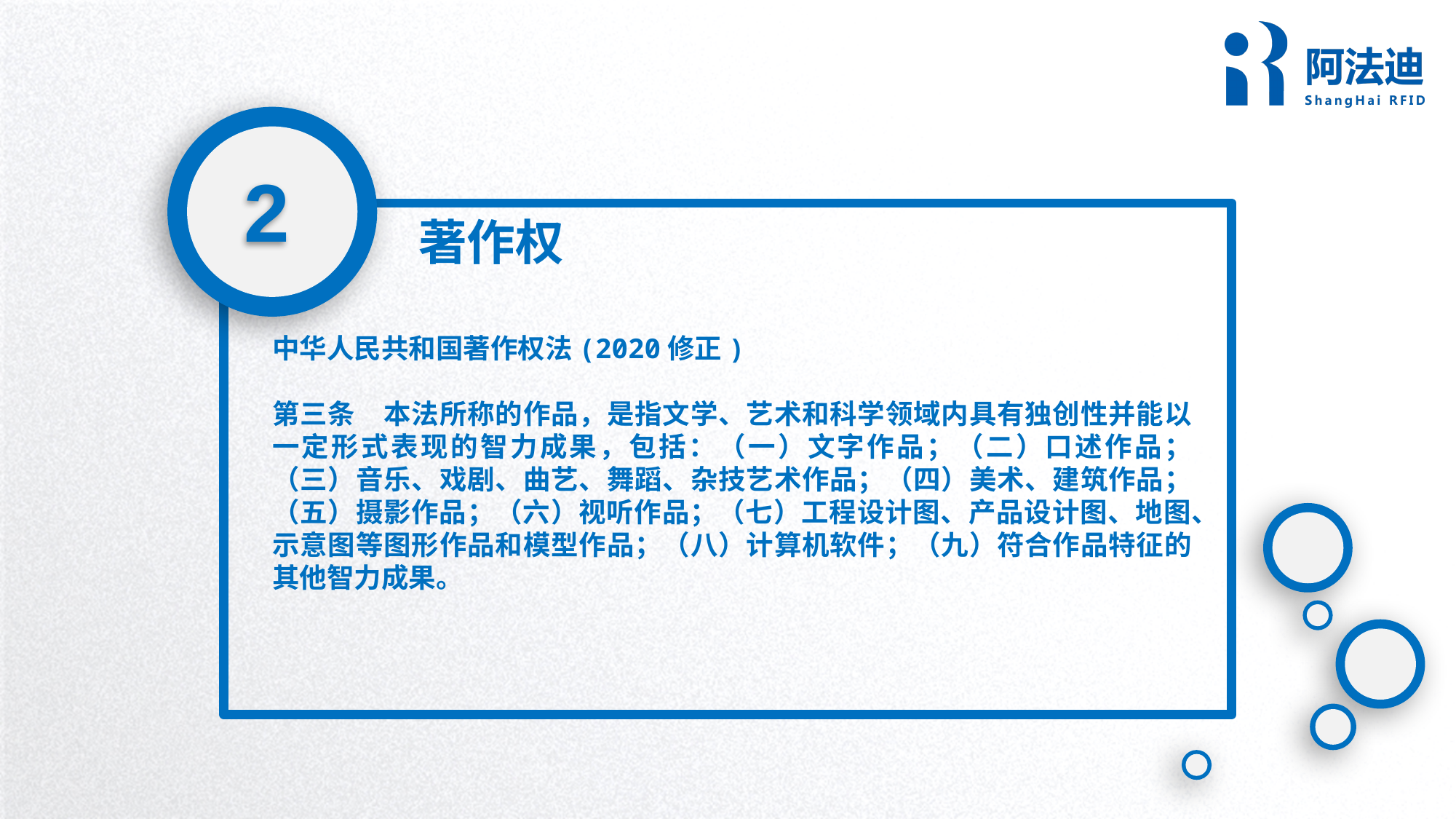

2

著作权
中华人民共和国著作权法(2020修正)

第三条　本法所称的作品，是指文学、艺术和科学领域内具有独创性并能以一定形式表现的智力成果，包括：（一）文字作品；（二）口述作品；（三）音乐、戏剧、曲艺、舞蹈、杂技艺术作品；（四）美术、建筑作品；（五）摄影作品；（六）视听作品；（七）工程设计图、产品设计图、地图、示意图等图形作品和模型作品；（八）计算机软件；（九）符合作品特征的其他智力成果。

延时符